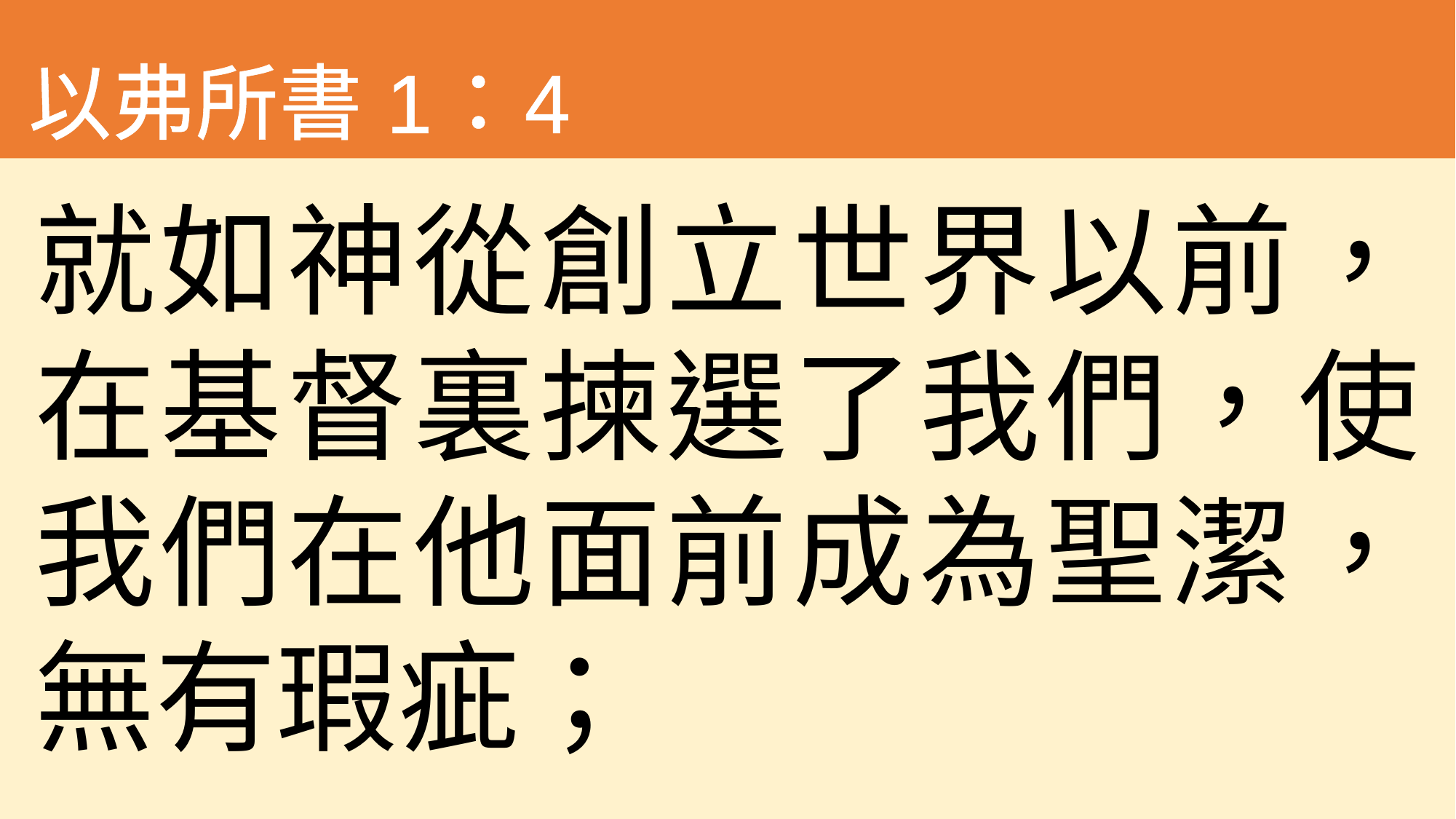

以弗所書 1：4

就如神從創立世界以前，在基督裏揀選了我們，使我們在他面前成為聖潔，無有瑕疵；